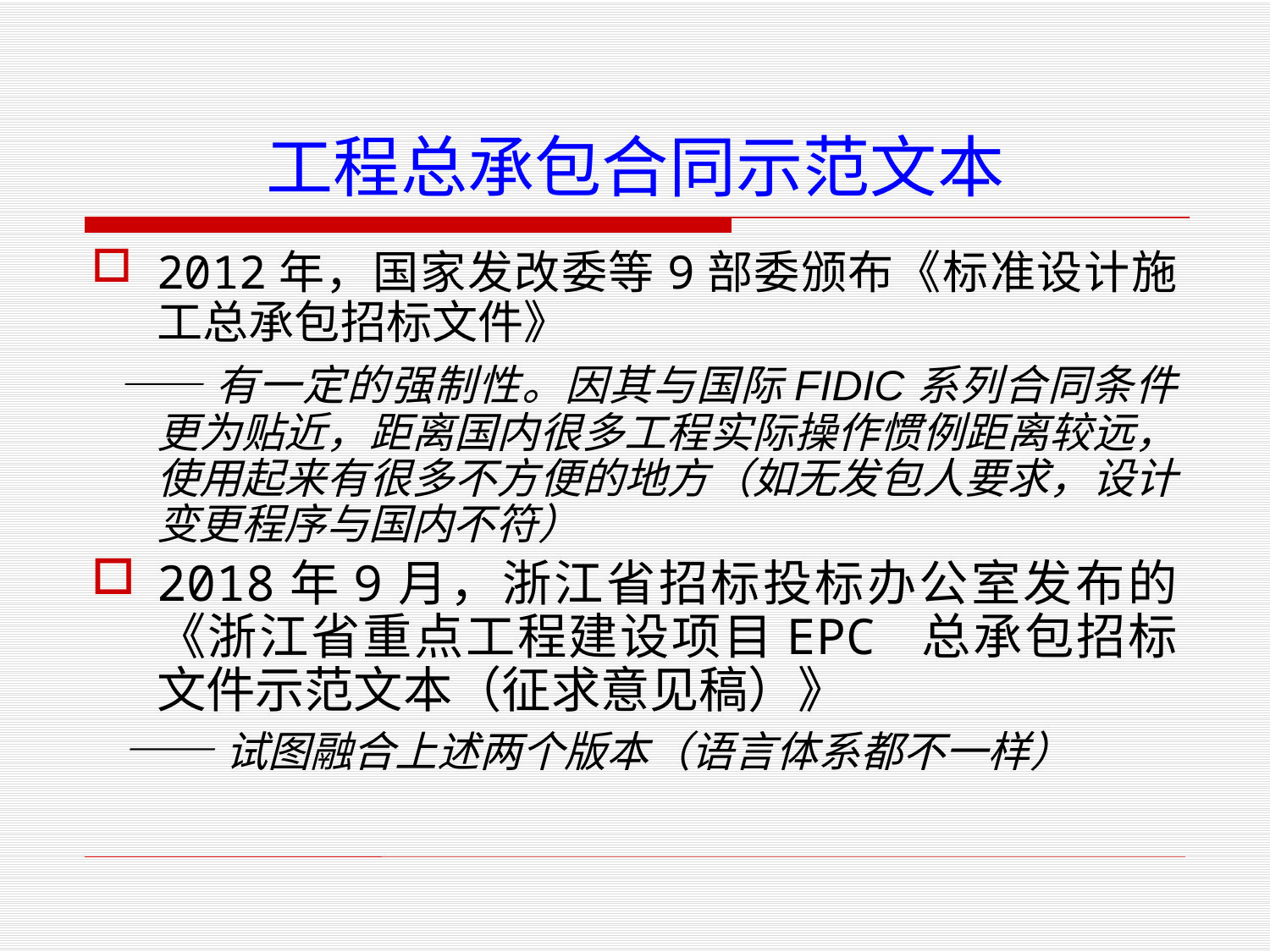

# 工程总承包合同示范文本
2012年，国家发改委等9部委颁布《标准设计施工总承包招标文件》
  ——有一定的强制性。因其与国际FIDIC系列合同条件更为贴近，距离国内很多工程实际操作惯例距离较远，使用起来有很多不方便的地方（如无发包人要求，设计变更程序与国内不符）
2018年9月，浙江省招标投标办公室发布的《浙江省重点工程建设项目EPC 总承包招标文件示范文本（征求意见稿）》
   ——试图融合上述两个版本（语言体系都不一样）